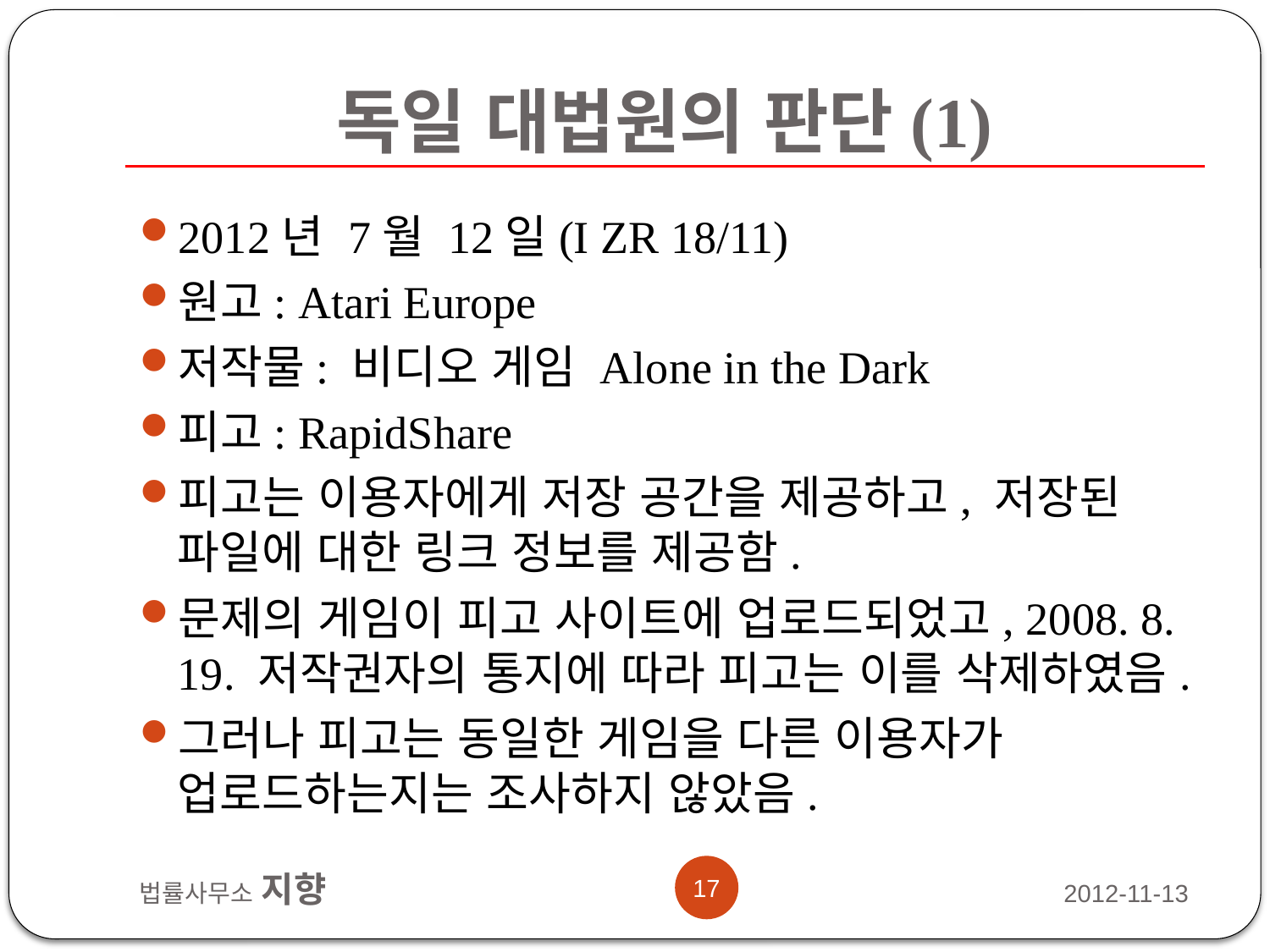

# 독일 대법원의 판단(1)
2012년 7월 12일(I ZR 18/11)
원고: Atari Europe
저작물: 비디오 게임 Alone in the Dark
피고: RapidShare
피고는 이용자에게 저장 공간을 제공하고, 저장된 파일에 대한 링크 정보를 제공함.
문제의 게임이 피고 사이트에 업로드되었고, 2008. 8. 19. 저작권자의 통지에 따라 피고는 이를 삭제하였음.
그러나 피고는 동일한 게임을 다른 이용자가 업로드하는지는 조사하지 않았음.
17
법률사무소 지향
2012-11-13